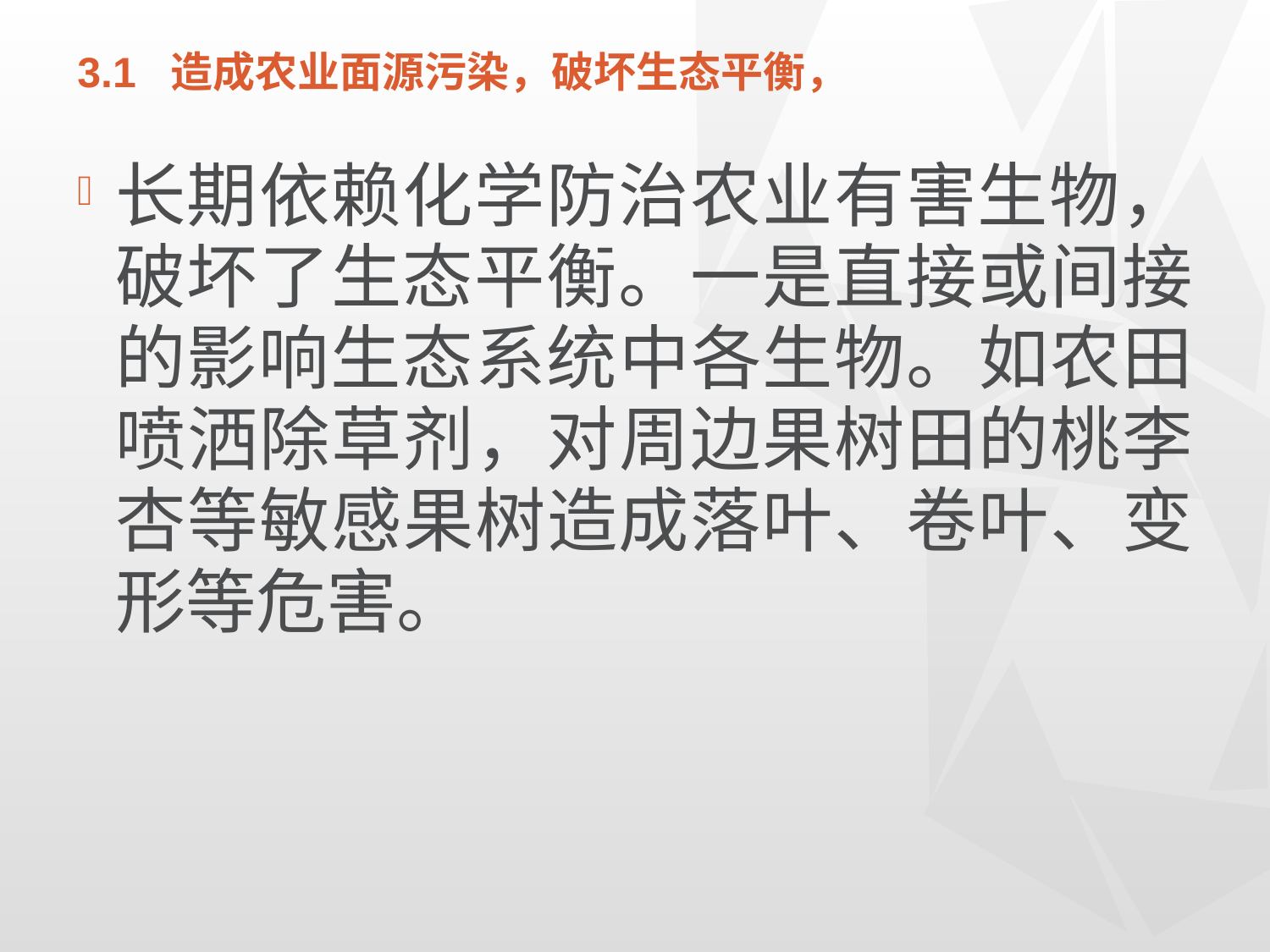

# 3.1  造成农业面源污染，破坏生态平衡，
长期依赖化学防治农业有害生物，破坏了生态平衡。一是直接或间接的影响生态系统中各生物。如农田喷洒除草剂，对周边果树田的桃李杏等敏感果树造成落叶、卷叶、变形等危害。